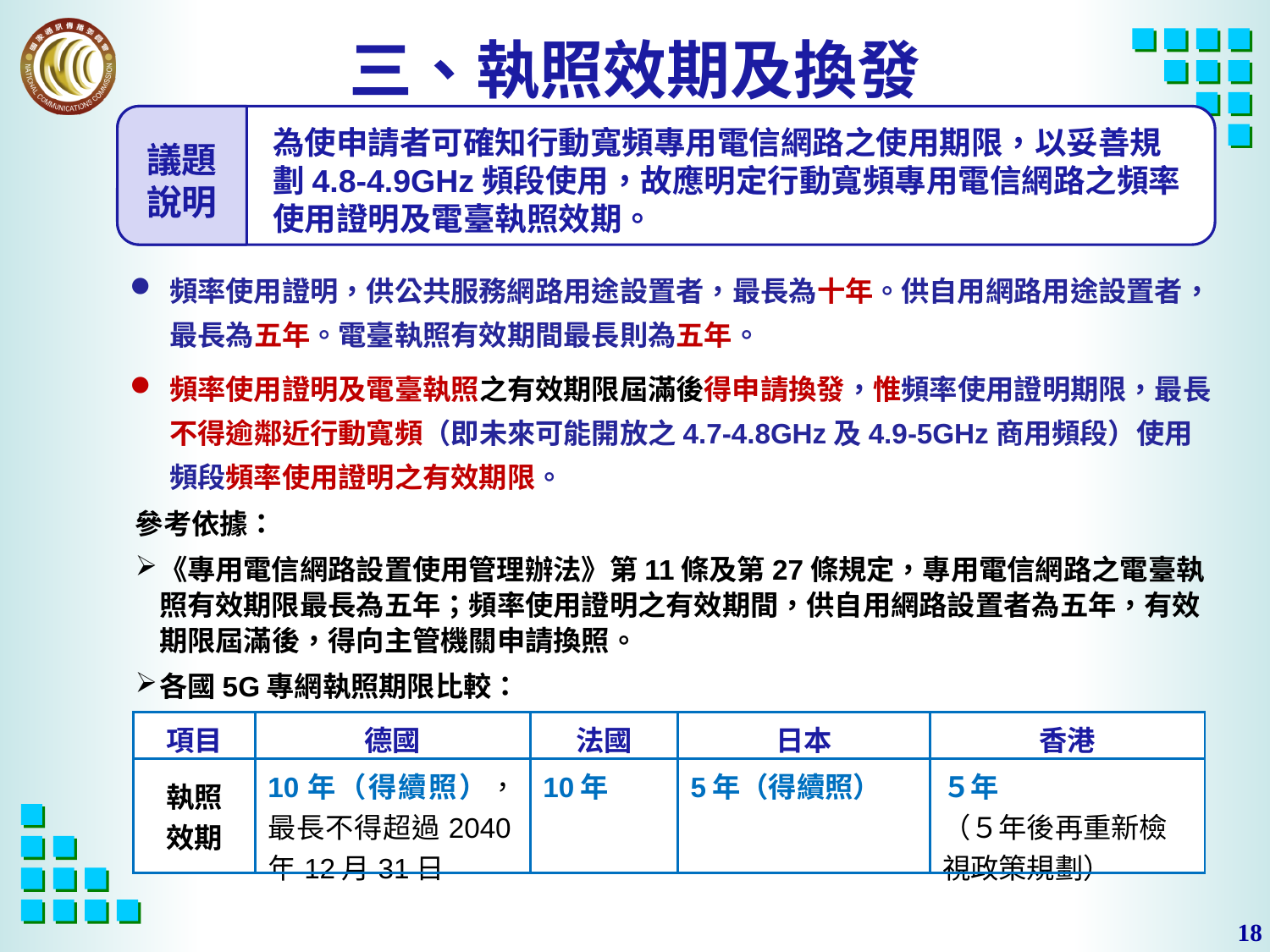

# 三、執照效期及換發

為使申請者可確知行動寬頻專用電信網路之使用期限，以妥善規劃4.8-4.9GHz頻段使用，故應明定行動寬頻專用電信網路之頻率使用證明及電臺執照效期。
議題
說明
頻率使用證明，供公共服務網路用途設置者，最長為十年。供自用網路用途設置者，最長為五年。電臺執照有效期間最長則為五年。
頻率使用證明及電臺執照之有效期限屆滿後得申請換發，惟頻率使用證明期限，最長不得逾鄰近行動寬頻（即未來可能開放之4.7-4.8GHz及4.9-5GHz商用頻段）使用頻段頻率使用證明之有效期限。
參考依據：
《專用電信網路設置使用管理辦法》第11條及第27條規定，專用電信網路之電臺執照有效期限最長為五年；頻率使用證明之有效期間，供自用網路設置者為五年，有效期限屆滿後，得向主管機關申請換照。
各國5G專網執照期限比較：

| 項目 | 德國 | 法國 | 日本 | 香港 |
| --- | --- | --- | --- | --- |
| 執照 效期 | 10年（得續照），最長不得超過2040年12月31日 | 10年 | 5年（得續照） | ５年 （５年後再重新檢視政策規劃） |